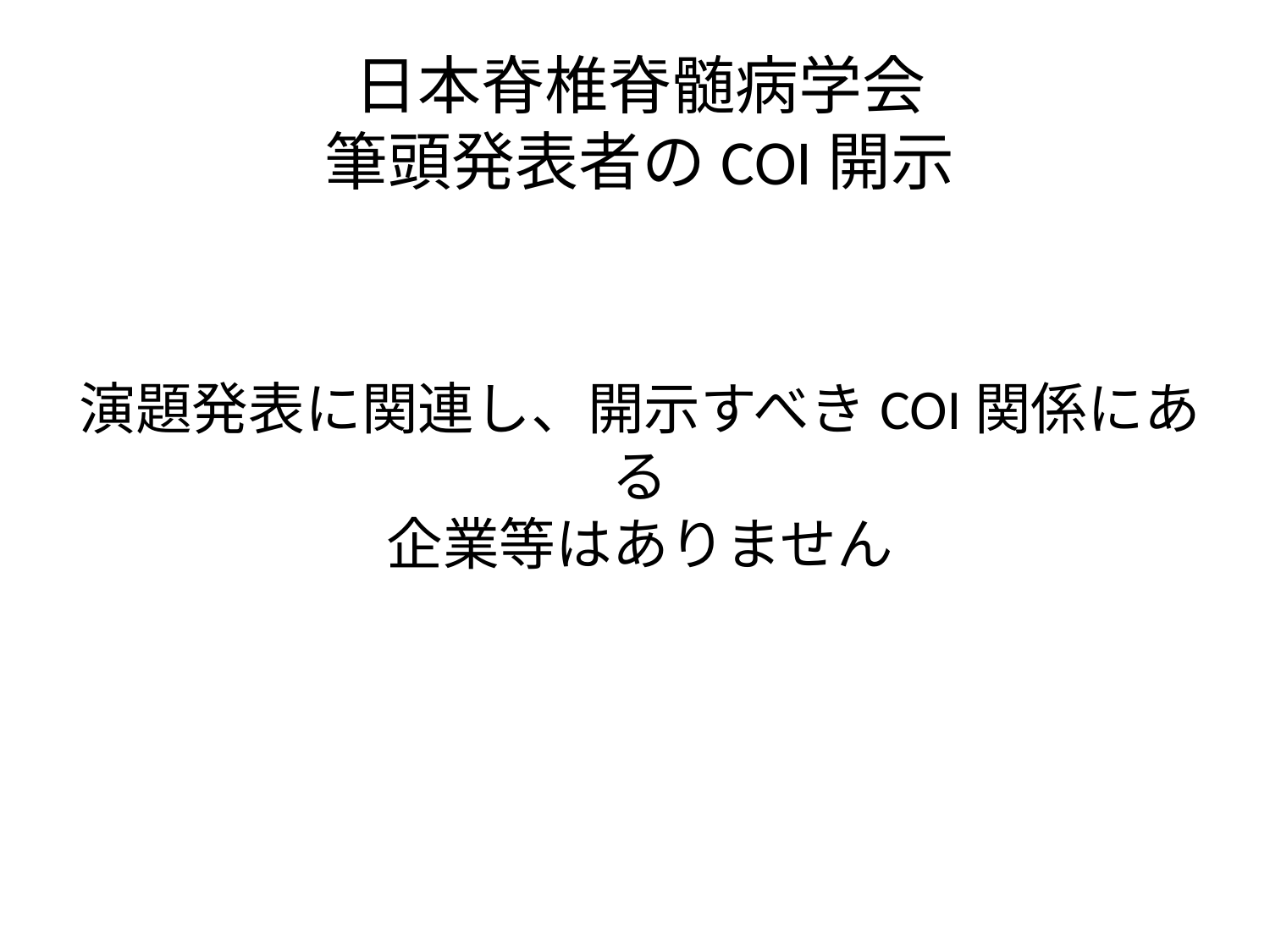

日本脊椎脊髄病学会
筆頭発表者のCOI開示
演題発表に関連し、開示すべきCOI関係にある
企業等はありません